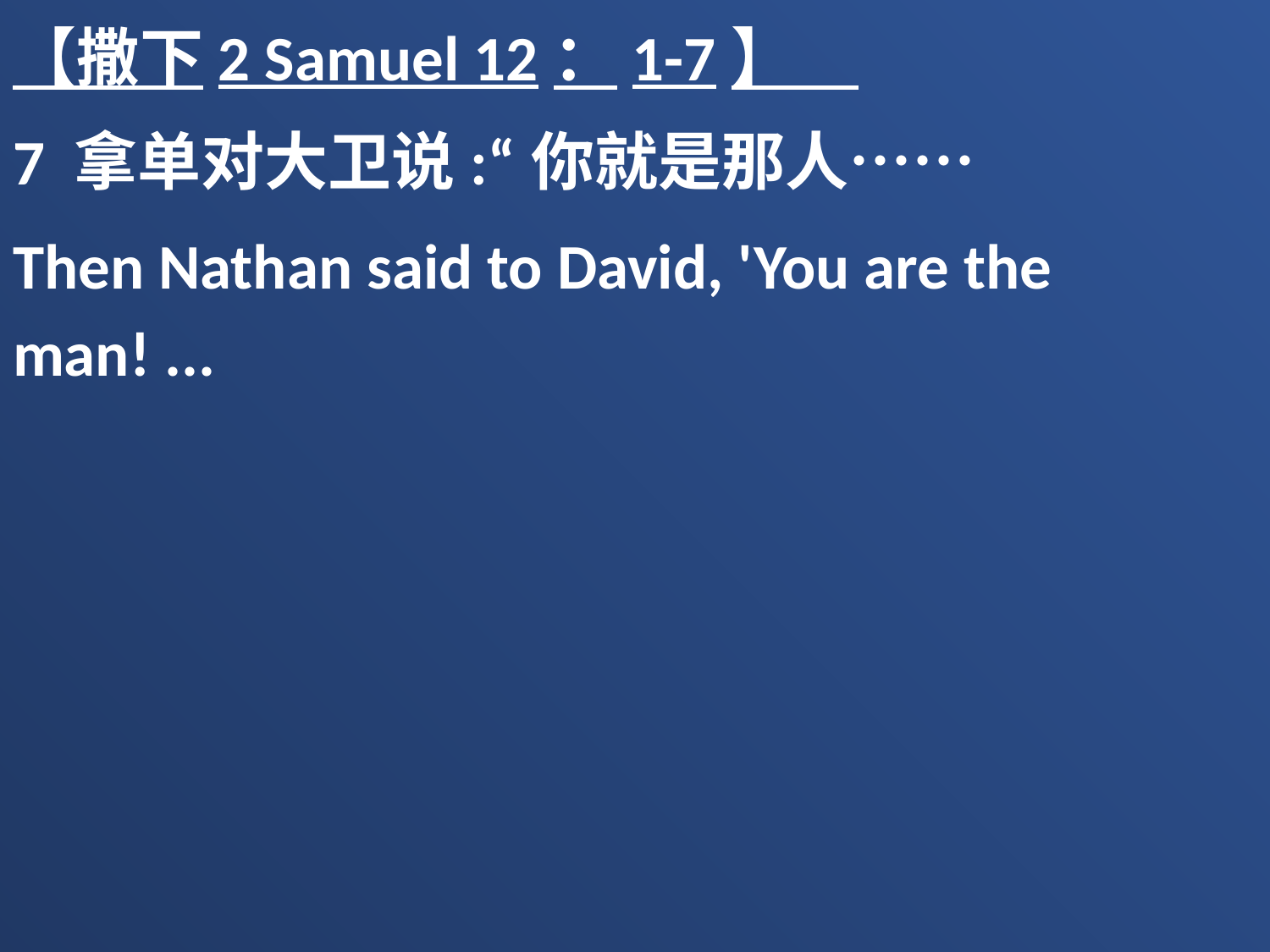

【撒下2 Samuel 12：1-7】
7 拿单对大卫说:“你就是那人……
Then Nathan said to David, 'You are the man! ...